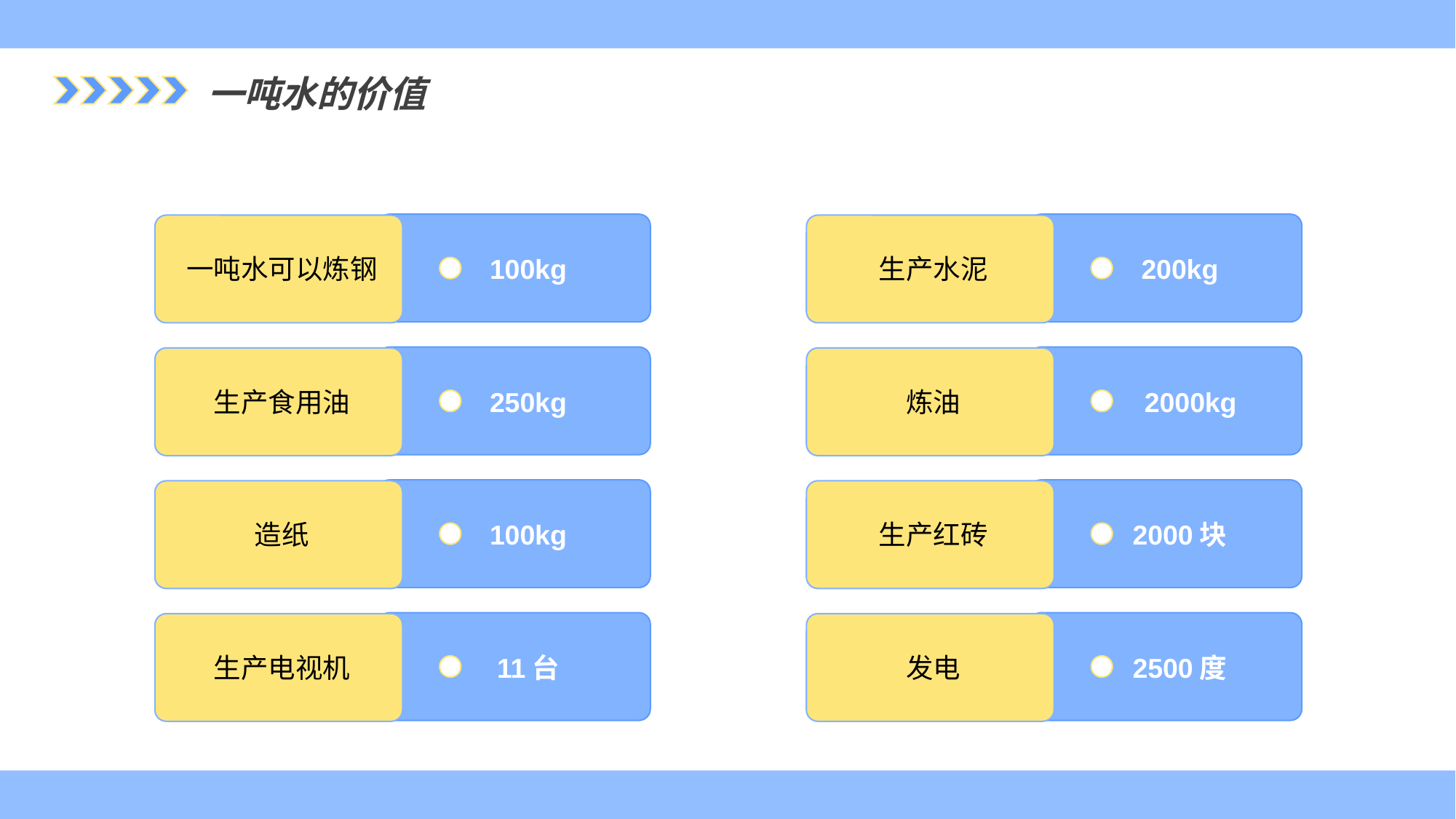

一吨水的价值

一吨水可以炼钢
100kg

生产水泥
200kg

生产食用油
250kg

炼油
2000kg

造纸
100kg

生产红砖
2000块

生产电视机
11台

发电
2500度